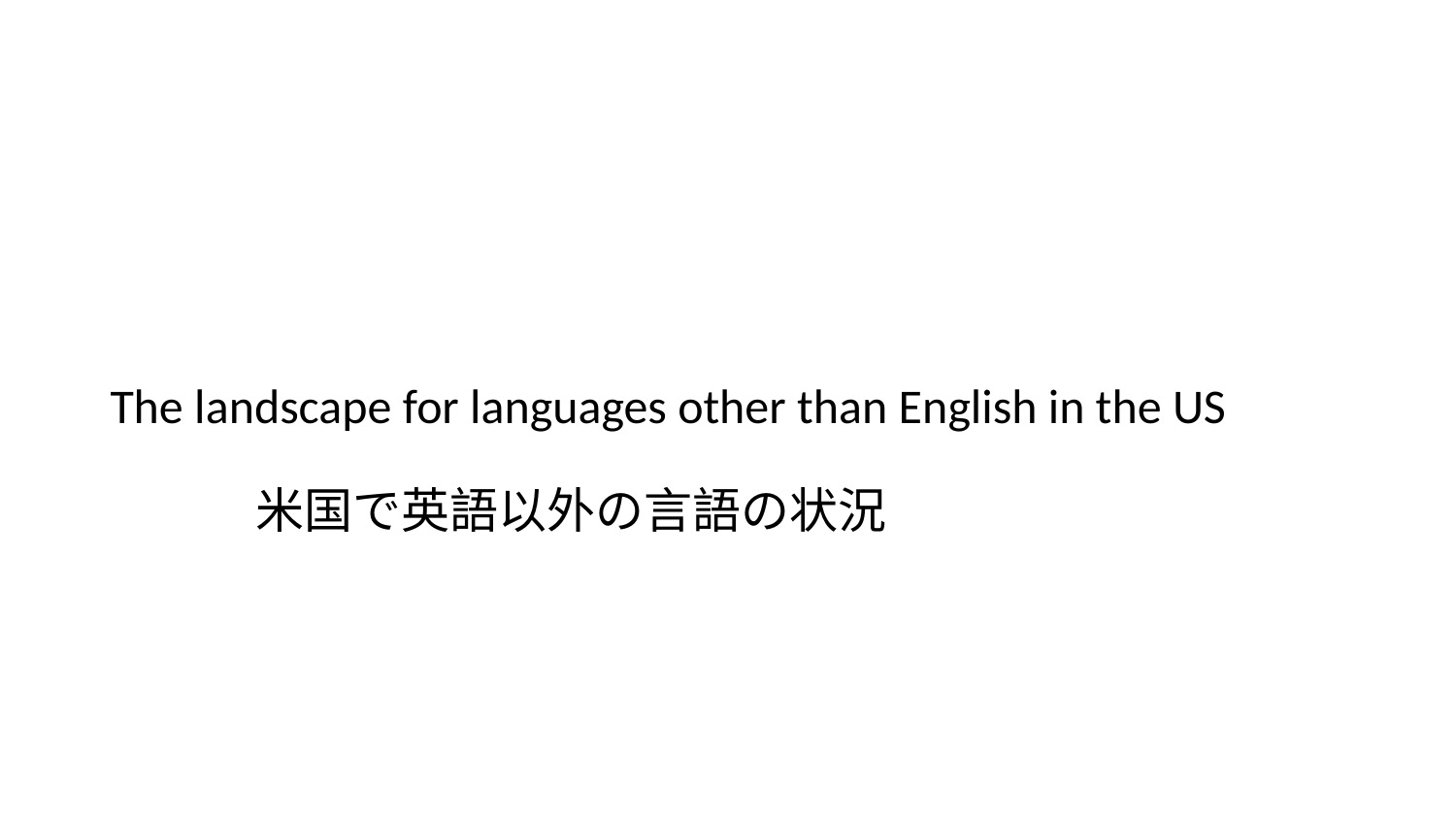

# The landscape for languages other than English in the US

　　　米国で英語以外の言語の状況